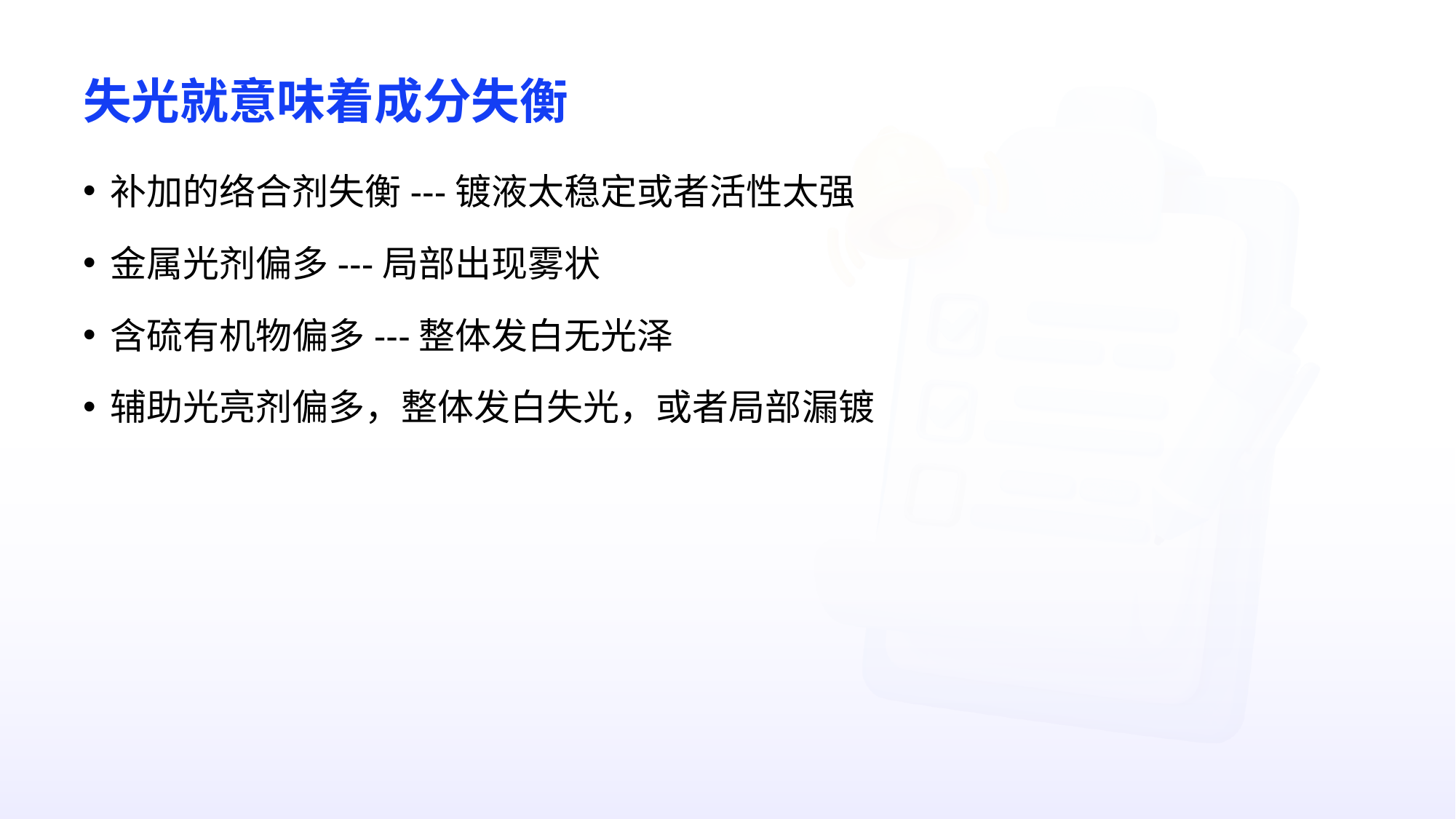

# 失光就意味着成分失衡
补加的络合剂失衡---镀液太稳定或者活性太强
金属光剂偏多---局部出现雾状
含硫有机物偏多---整体发白无光泽
辅助光亮剂偏多，整体发白失光，或者局部漏镀